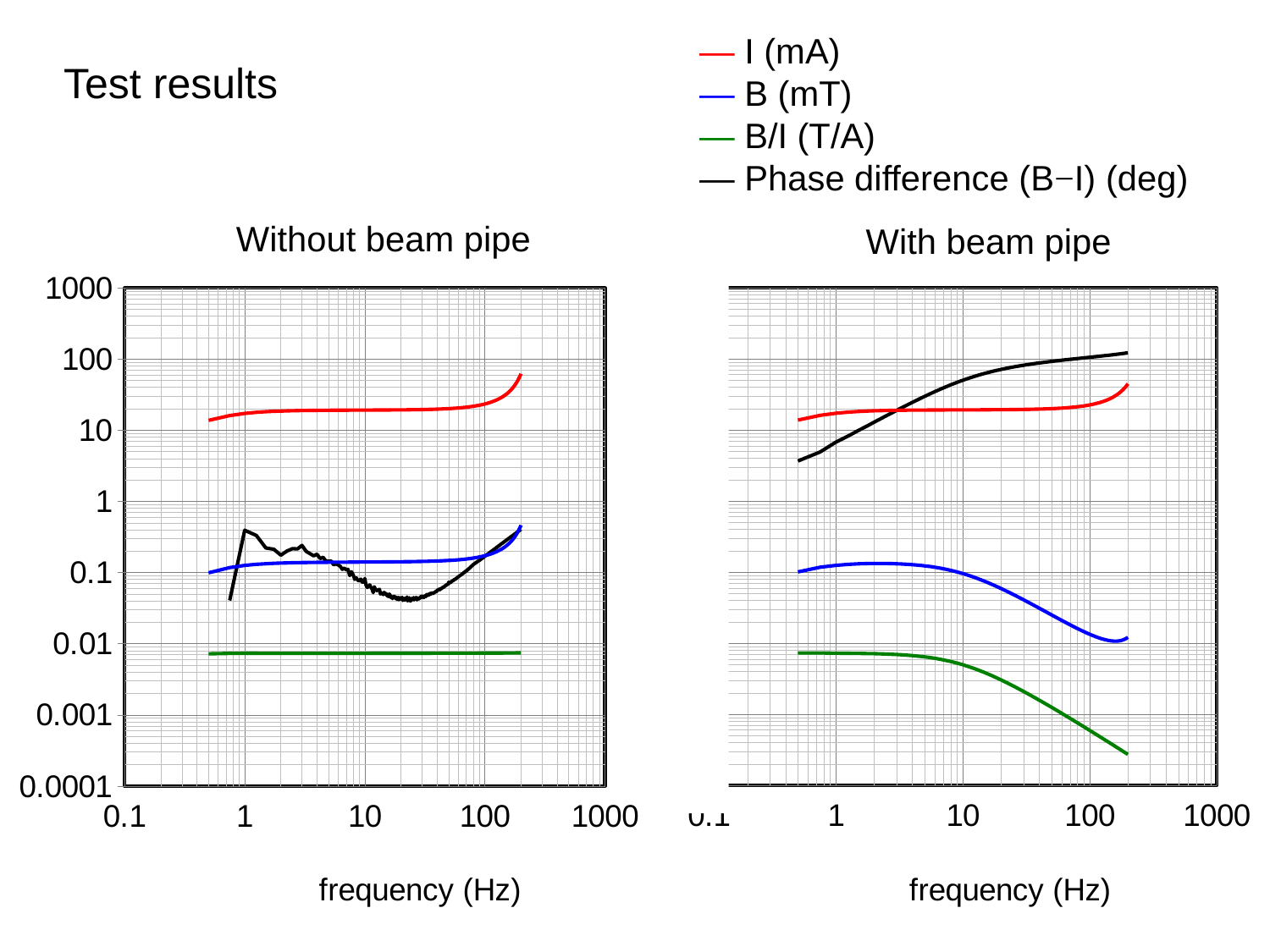

— I (mA)
— B (mT)
— B/I (T/A)
— Phase difference (B−I) (deg)
Test results
Without beam pipe
With beam pipe

### Chart

| Category | B (mT) | I (mA) | B/I (T/A) | 位相遅 (deg) |
|---|---|---|---|---|

### Chart

| Category | B (mT) | I (mA) | B/I (T/A) | 位相遅 (deg) |
|---|---|---|---|---|